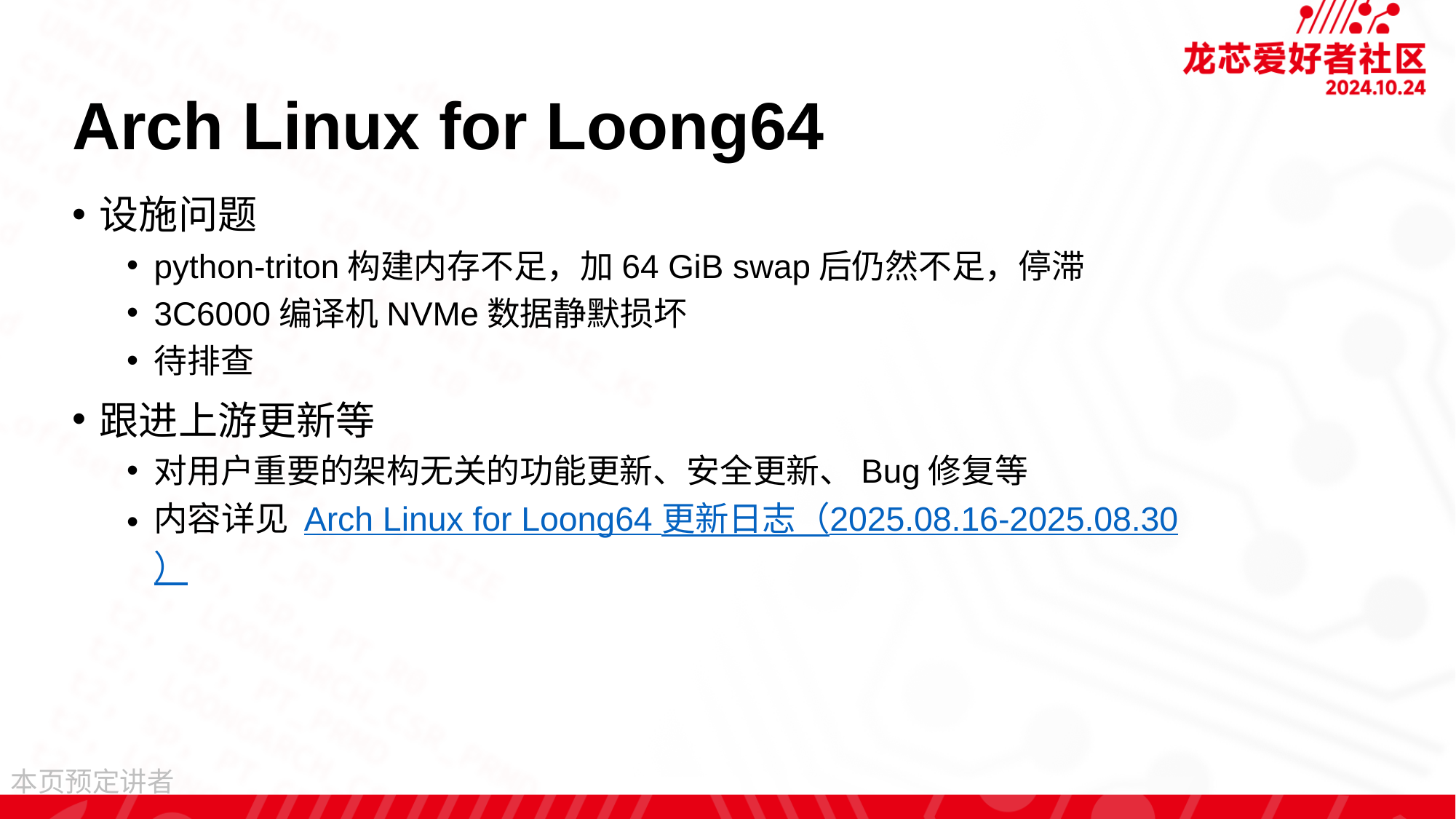

# Arch Linux for Loong64
设施问题
python-triton构建内存不足，加64 GiB swap后仍然不足，停滞
3C6000编译机NVMe数据静默损坏
待排查
跟进上游更新等
对用户重要的架构无关的功能更新、安全更新、Bug修复等
内容详见 Arch Linux for Loong64 更新日志（2025.08.16-2025.08.30）